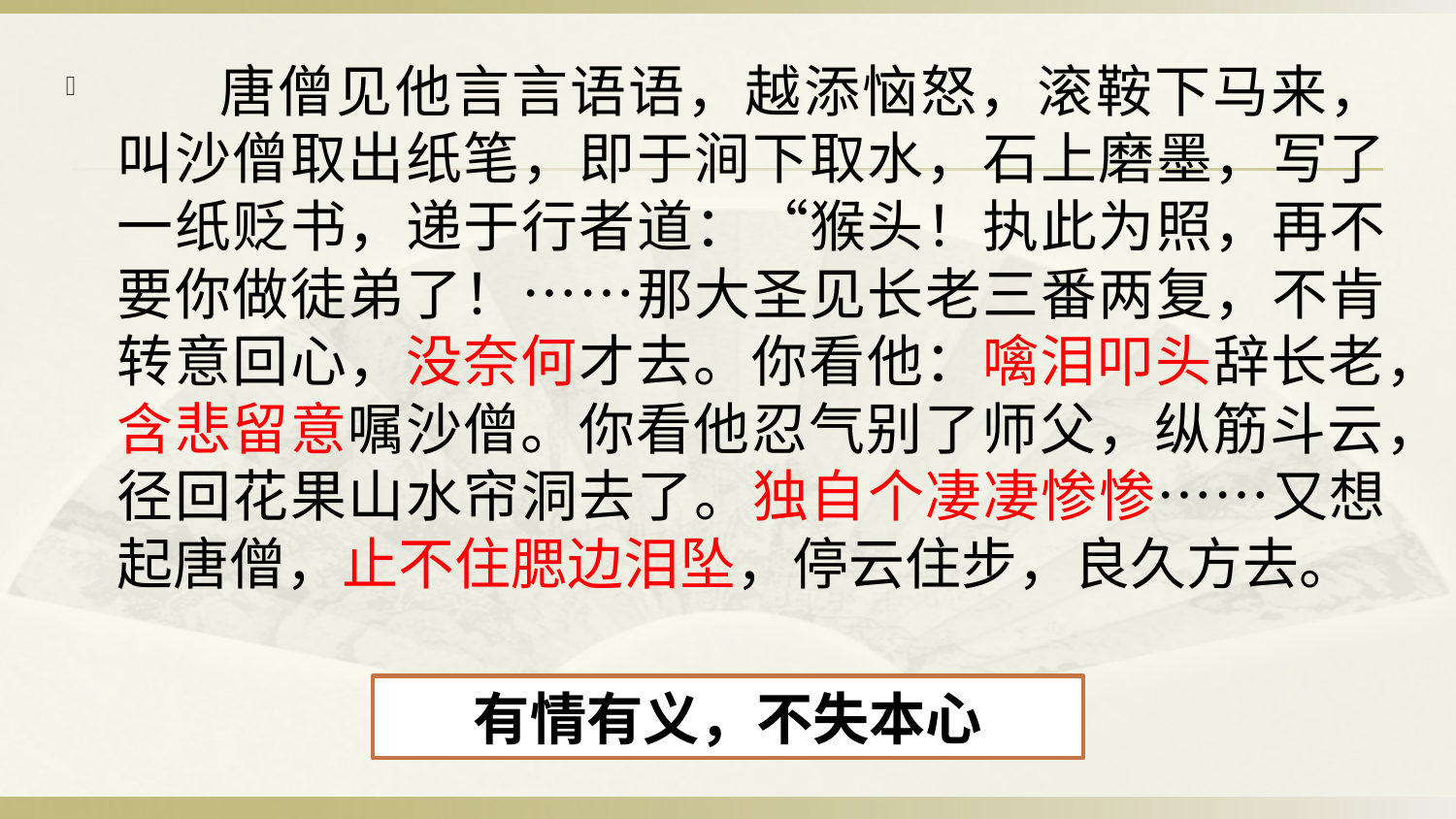

唐僧见他言言语语，越添恼怒，滚鞍下马来，叫沙僧取出纸笔，即于涧下取水，石上磨墨，写了一纸贬书，递于行者道：“猴头！执此为照，再不要你做徒弟了！……那大圣见长老三番两复，不肯转意回心，没奈何才去。你看他：噙泪叩头辞长老，含悲留意嘱沙僧。你看他忍气别了师父，纵筋斗云，径回花果山水帘洞去了。独自个凄凄惨惨……又想起唐僧，止不住腮边泪坠，停云住步，良久方去。

有情有义，不失本心